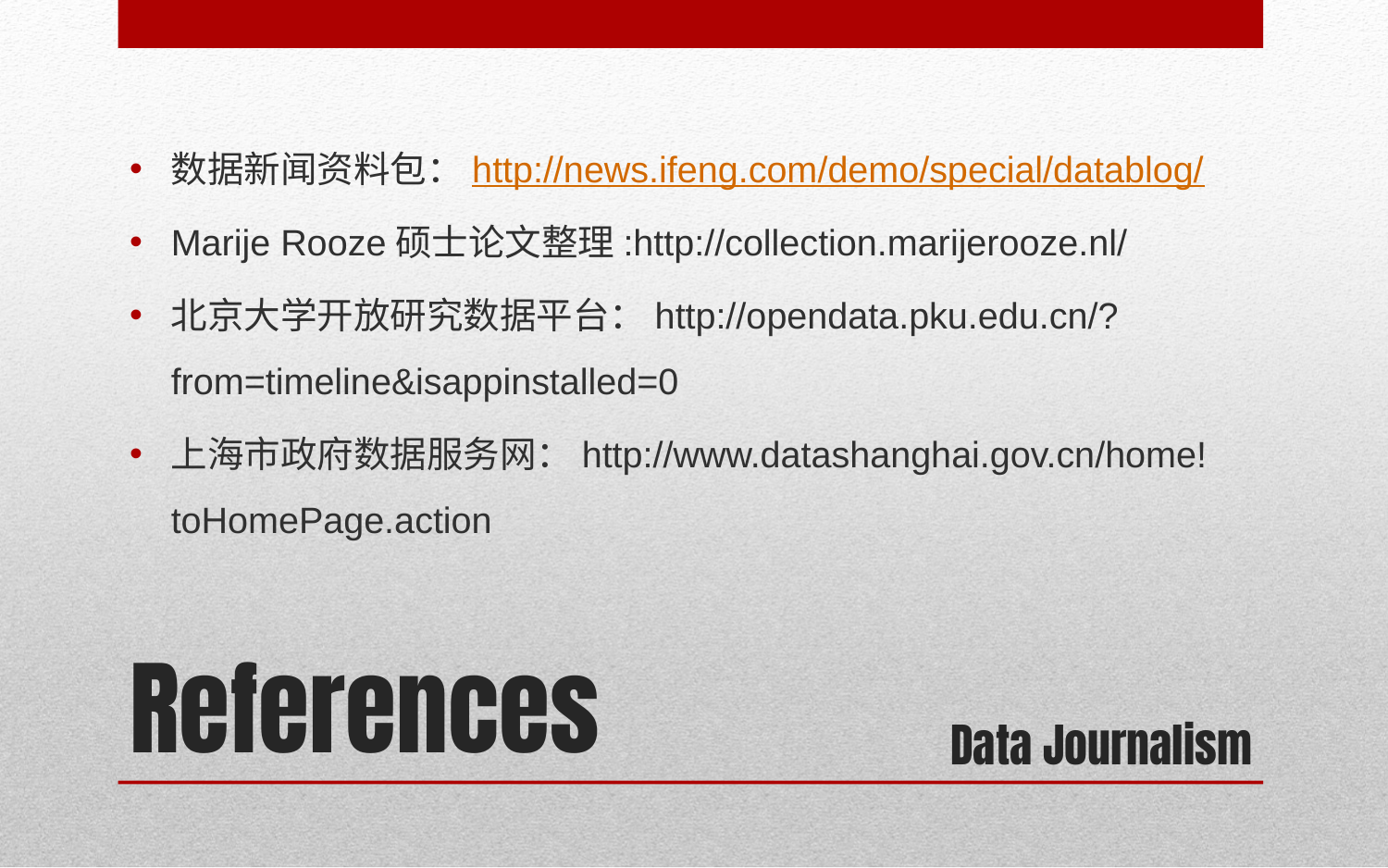

数据新闻资料包：http://news.ifeng.com/demo/special/datablog/
Marije Rooze硕士论文整理:http://collection.marijerooze.nl/
北京大学开放研究数据平台：http://opendata.pku.edu.cn/?from=timeline&isappinstalled=0
上海市政府数据服务网：http://www.datashanghai.gov.cn/home!toHomePage.action
# References
Data Journalism